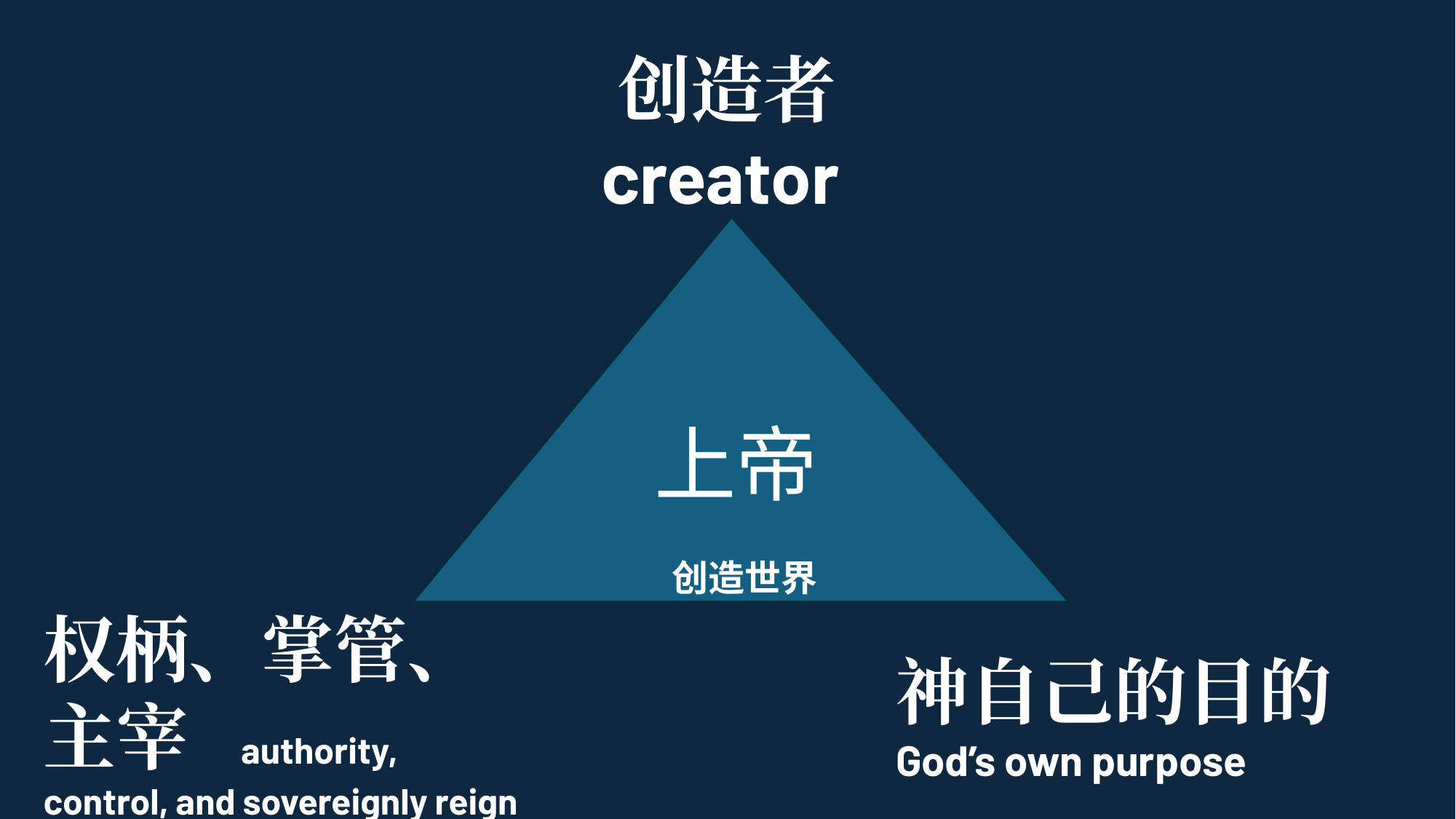

创造者 creator
上帝

 创造世界
权柄、掌管、主宰  authority, control, and sovereignly reign
神自己的目的
God’s own purpose